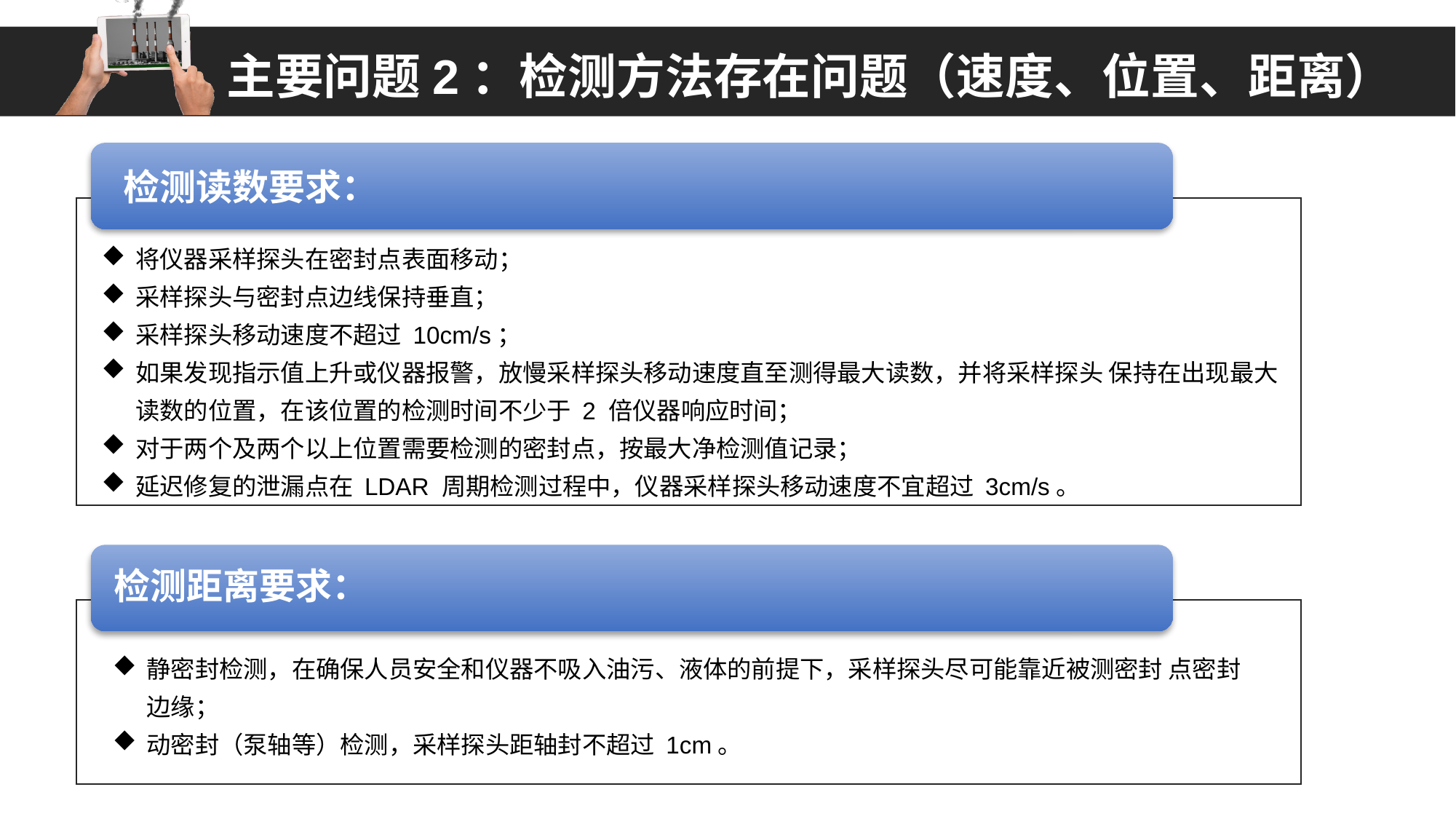

主要问题2：检测方法存在问题（速度、位置、距离）

检测读数要求：

将仪器采样探头在密封点表面移动；
采样探头与密封点边线保持垂直；
采样探头移动速度不超过 10cm/s；
如果发现指示值上升或仪器报警，放慢采样探头移动速度直至测得最大读数，并将采样探头 保持在出现最大读数的位置，在该位置的检测时间不少于 2 倍仪器响应时间；
对于两个及两个以上位置需要检测的密封点，按最大净检测值记录；
延迟修复的泄漏点在 LDAR 周期检测过程中，仪器采样探头移动速度不宜超过 3cm/s。

检测距离要求：

静密封检测，在确保人员安全和仪器不吸入油污、液体的前提下，采样探头尽可能靠近被测密封 点密封边缘；
动密封（泵轴等）检测，采样探头距轴封不超过 1cm。